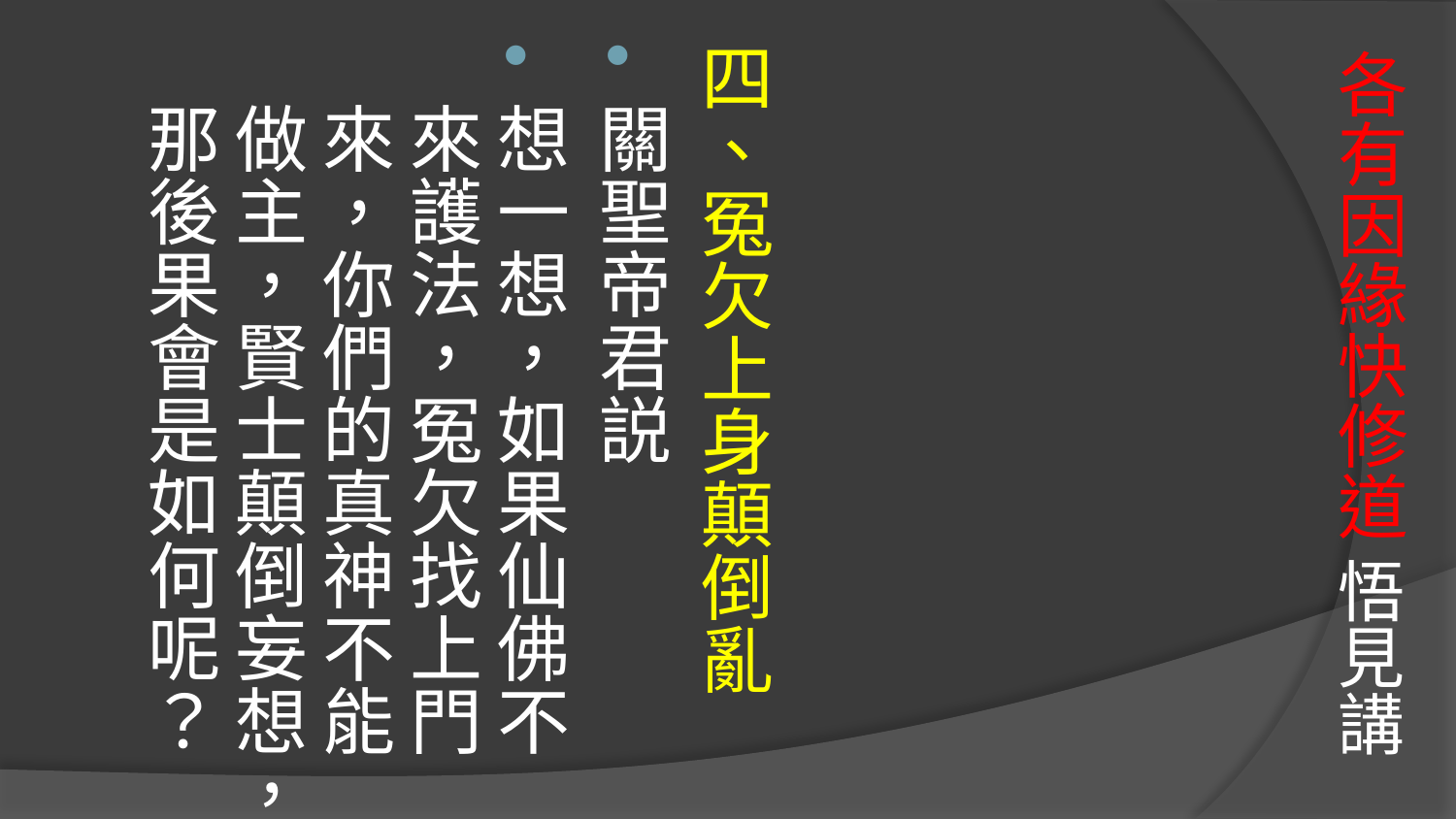

# 各有因緣快修道 悟見講
四、冤欠上身顛倒亂
關聖帝君説
想一想，如果仙佛不來護法，冤欠找上門來，你們的真神不能做主，賢士顛倒妄想，那後果會是如何呢？